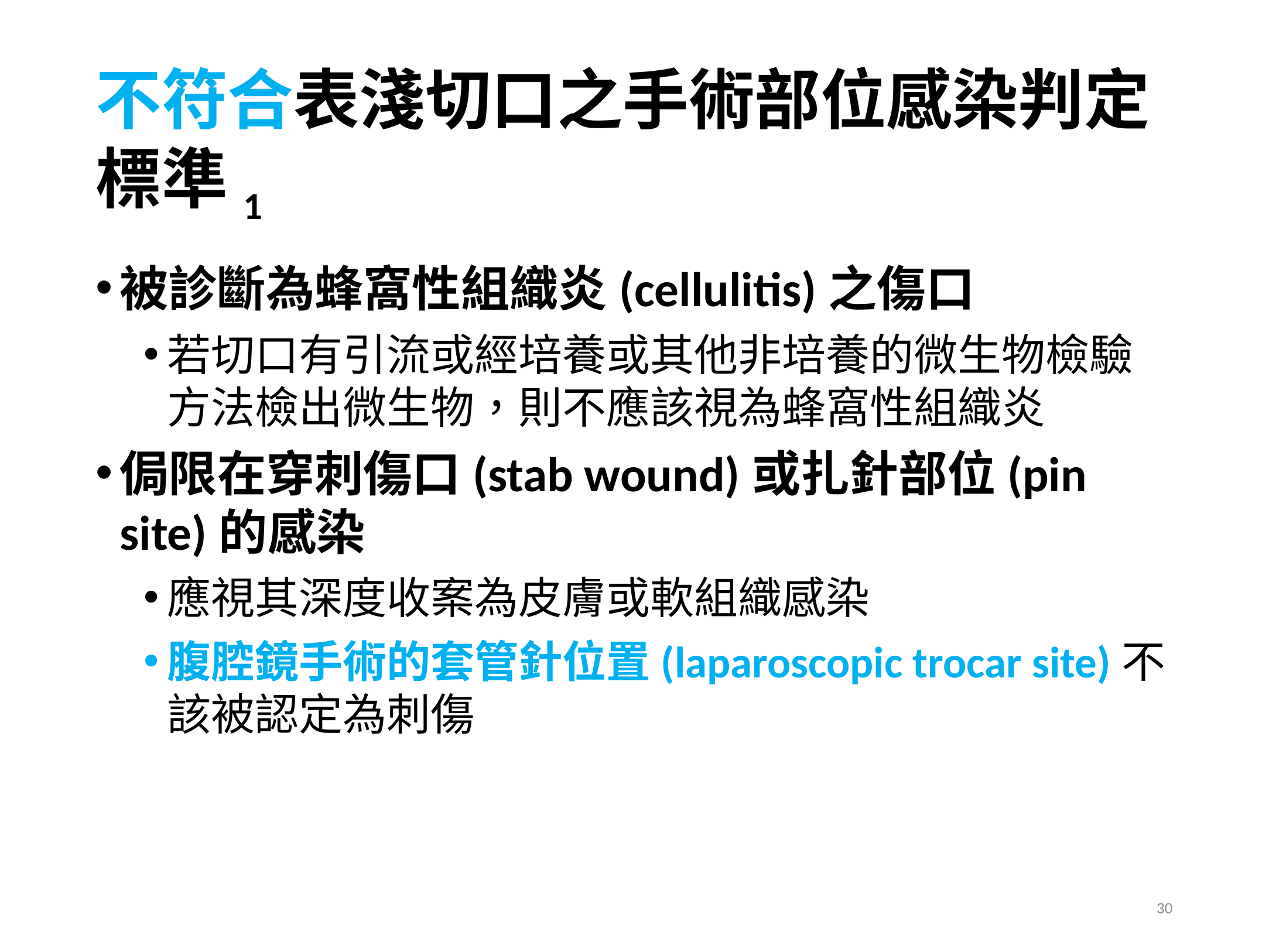

# 不符合表淺切口之手術部位感染判定標準1
被診斷為蜂窩性組織炎(cellulitis)之傷口
若切口有引流或經培養或其他非培養的微生物檢驗方法檢出微生物，則不應該視為蜂窩性組織炎
侷限在穿刺傷口(stab wound)或扎針部位(pin site)的感染
應視其深度收案為皮膚或軟組織感染
腹腔鏡手術的套管針位置(laparoscopic trocar site)不該被認定為刺傷
30